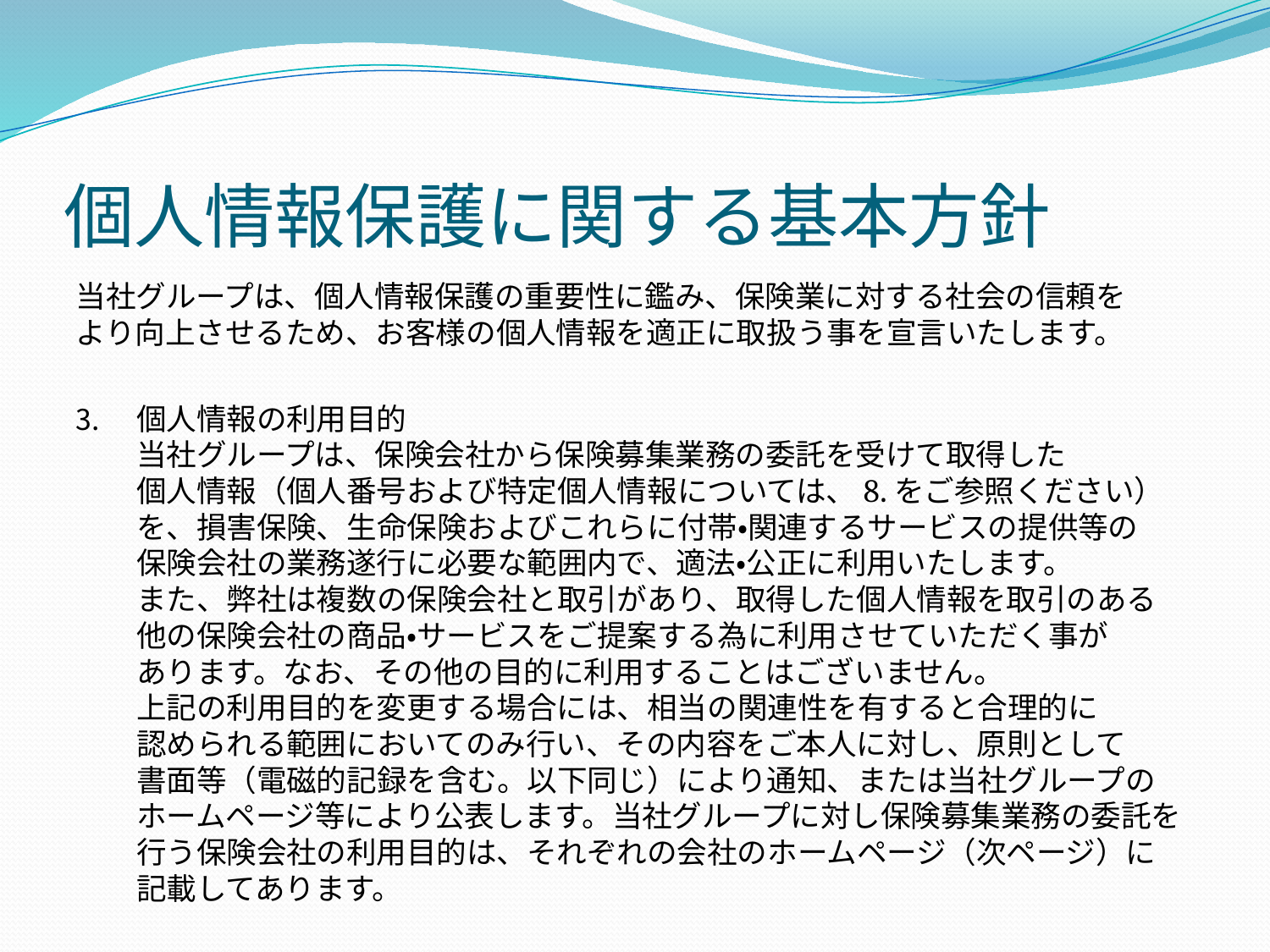

# 個人情報保護に関する基本方針
当社グループは、個人情報保護の重要性に鑑み、保険業に対する社会の信頼を
より向上させるため、お客様の個人情報を適正に取扱う事を宣言いたします。
個人情報の利用目的
当社グループは、保険会社から保険募集業務の委託を受けて取得した
個人情報（個人番号および特定個人情報については、8.をご参照ください）を、損害保険、生命保険およびこれらに付帯・関連するサービスの提供等の
保険会社の業務遂行に必要な範囲内で、適法・公正に利用いたします。
また、弊社は複数の保険会社と取引があり、取得した個人情報を取引のある
他の保険会社の商品・サービスをご提案する為に利用させていただく事が
あります。なお、その他の目的に利用することはございません。
上記の利用目的を変更する場合には、相当の関連性を有すると合理的に
認められる範囲においてのみ行い、その内容をご本人に対し、原則として
書面等（電磁的記録を含む。以下同じ）により通知、または当社グループの
ホームページ等により公表します。当社グループに対し保険募集業務の委託を行う保険会社の利用目的は、それぞれの会社のホームページ（次ページ）に
記載してあります。